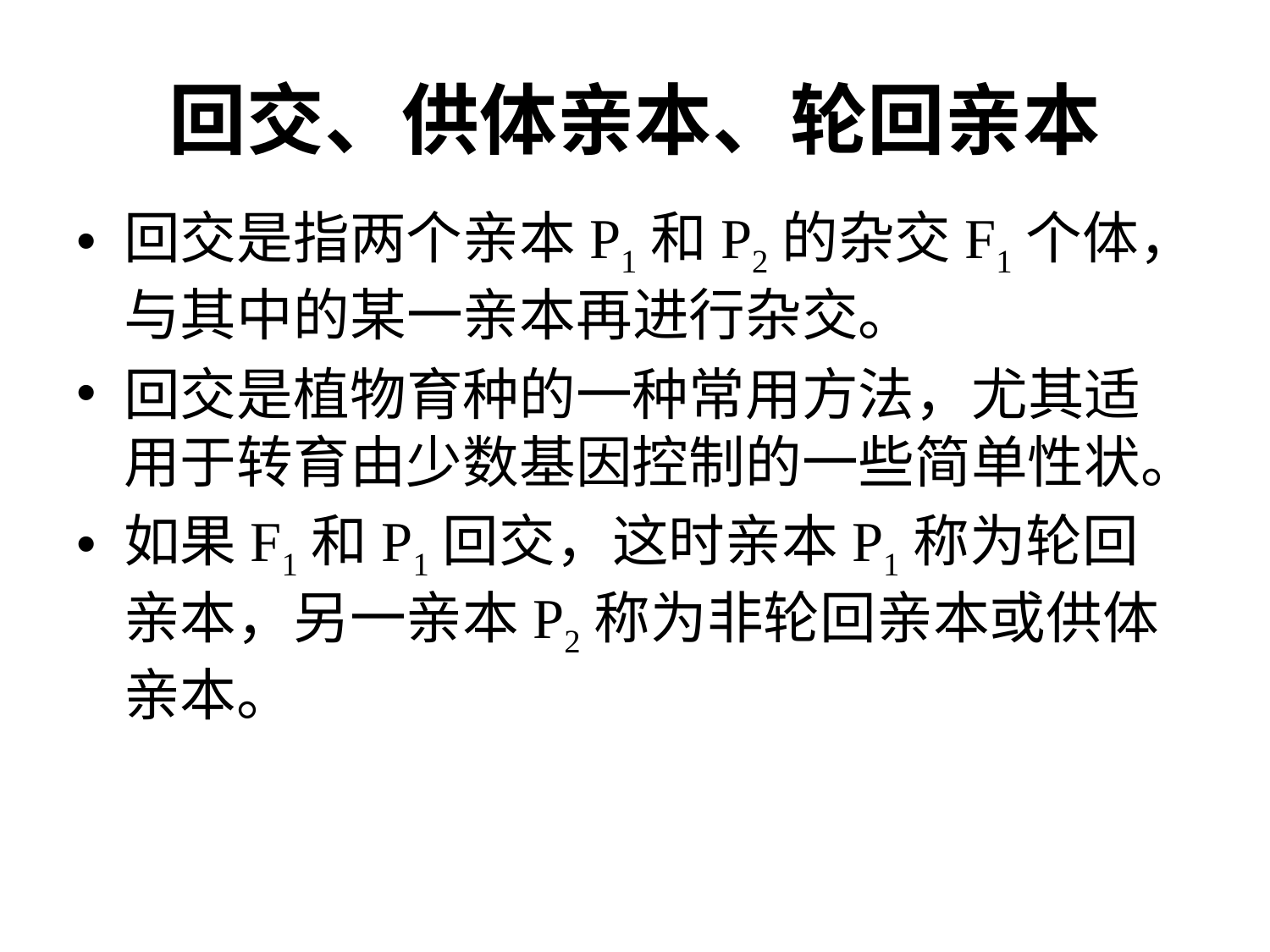

# 回交、供体亲本、轮回亲本
回交是指两个亲本P1和P2的杂交F1个体，与其中的某一亲本再进行杂交。
回交是植物育种的一种常用方法，尤其适用于转育由少数基因控制的一些简单性状。
如果F1和P1回交，这时亲本P1称为轮回亲本，另一亲本P2称为非轮回亲本或供体亲本。